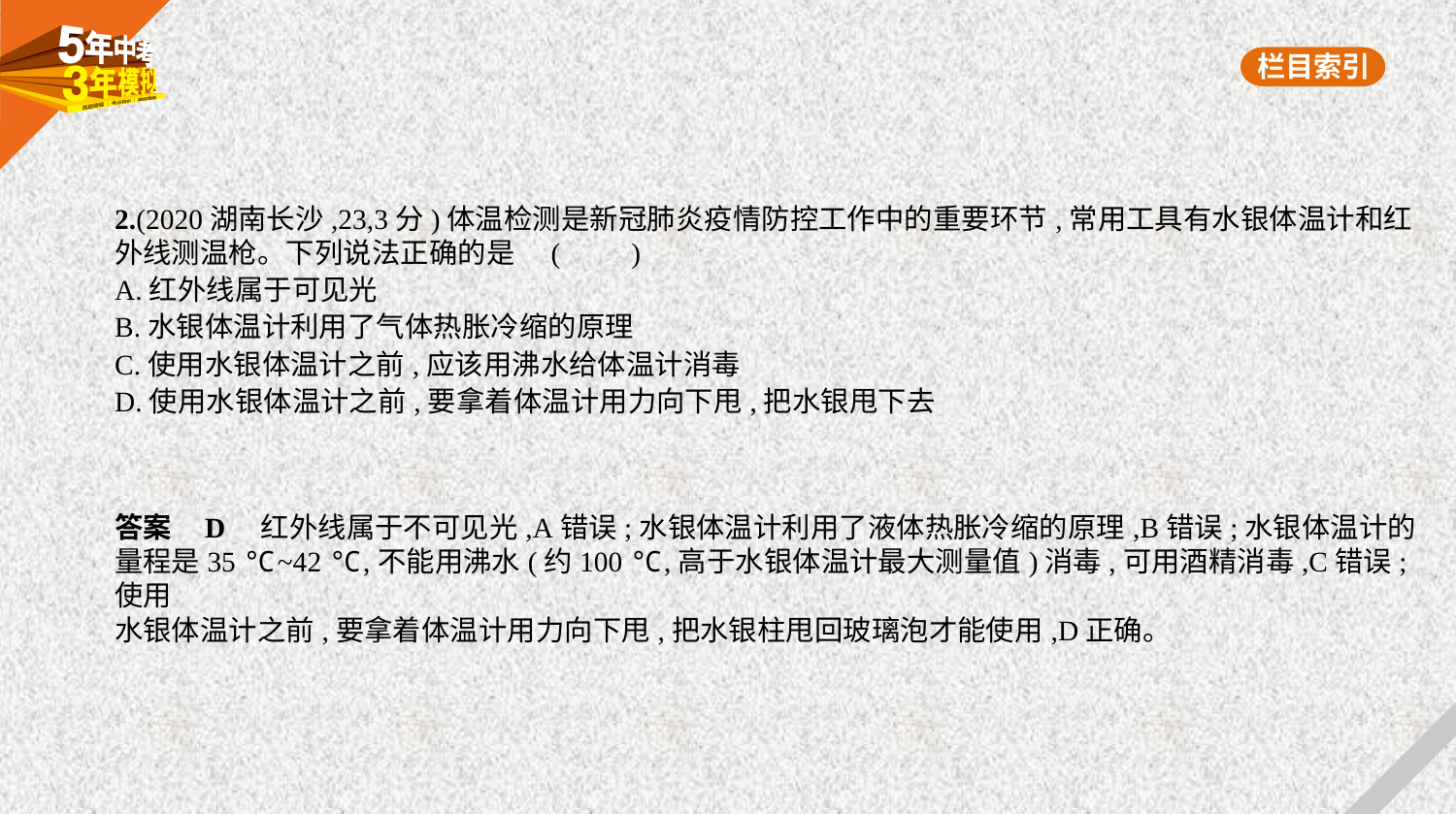

2.(2020湖南长沙,23,3分)体温检测是新冠肺炎疫情防控工作中的重要环节,常用工具有水银体温计和红
外线测温枪。下列说法正确的是 (　　)
A.红外线属于可见光
B.水银体温计利用了气体热胀冷缩的原理
C.使用水银体温计之前,应该用沸水给体温计消毒
D.使用水银体温计之前,要拿着体温计用力向下甩,把水银甩下去
答案    D　红外线属于不可见光,A错误;水银体温计利用了液体热胀冷缩的原理,B错误;水银体温计的
量程是35 ℃~42 ℃,不能用沸水(约100 ℃,高于水银体温计最大测量值)消毒,可用酒精消毒,C错误;使用
水银体温计之前,要拿着体温计用力向下甩,把水银柱甩回玻璃泡才能使用,D正确。